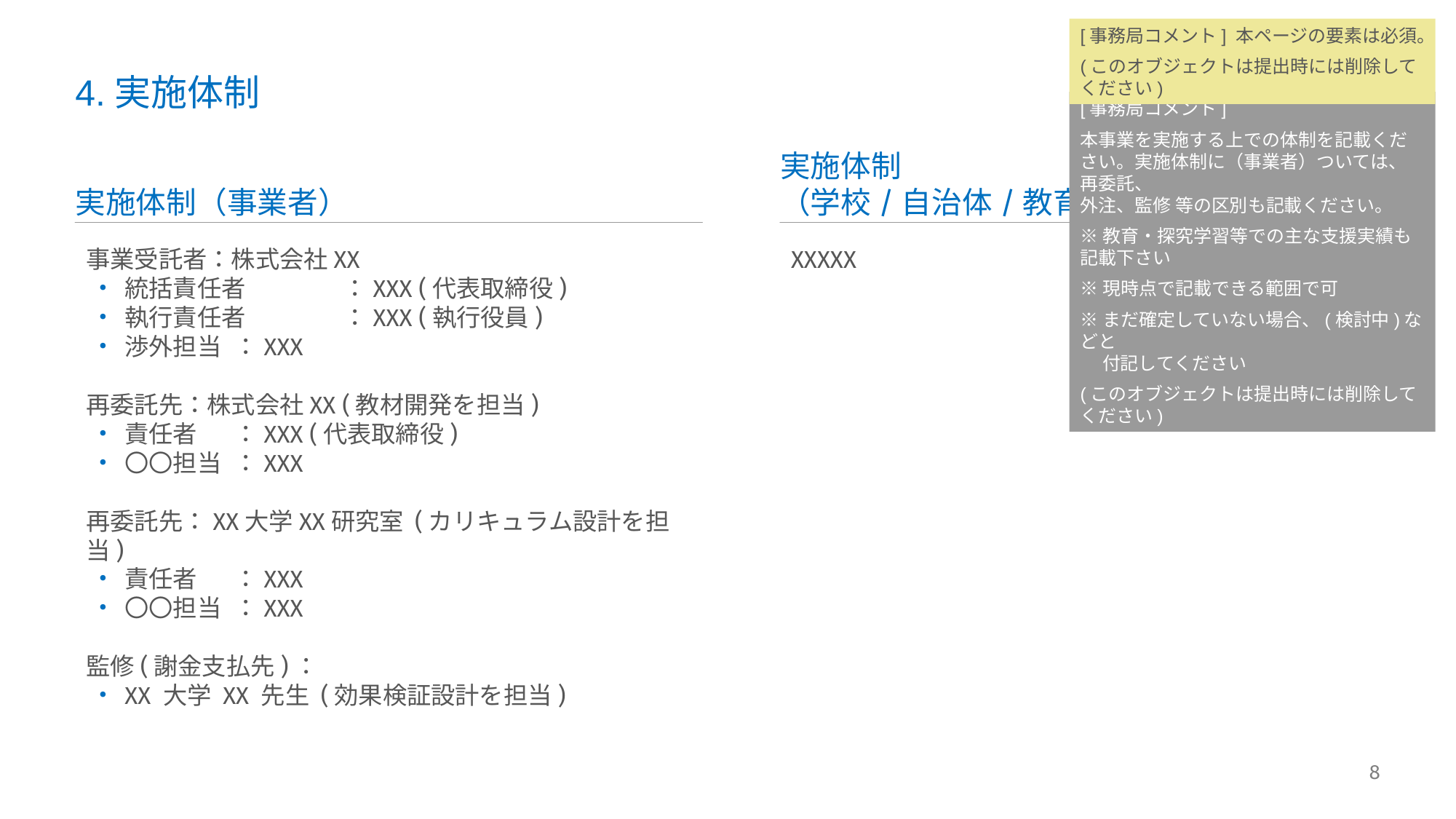

[事務局コメント] 本ページの要素は必須。
(このオブジェクトは提出時には削除してください)
# 4.実施体制
[事務局コメント]
本事業を実施する上での体制を記載ください。実施体制に（事業者）ついては、再委託、
外注、監修 等の区別も記載ください。
※教育・探究学習等での主な支援実績も記載下さい
※現時点で記載できる範囲で可
※まだ確定していない場合、(検討中)などと
　 付記してください
(このオブジェクトは提出時には削除してください)
実施体制（事業者）
実施体制
（学校/自治体/教育委員会/地域産業等）
事業受託者：株式会社XX
統括責任者	：XXX (代表取締役)
執行責任者	：XXX (執行役員)
渉外担当	：XXX

再委託先：株式会社XX (教材開発を担当)
責任者	：XXX (代表取締役)
〇〇担当	：XXX

再委託先：XX大学XX研究室 (カリキュラム設計を担当)
責任者	：XXX
〇〇担当	：XXX

監修(謝金支払先)：
XX 大学 XX 先生 (効果検証設計を担当)
XXXXX